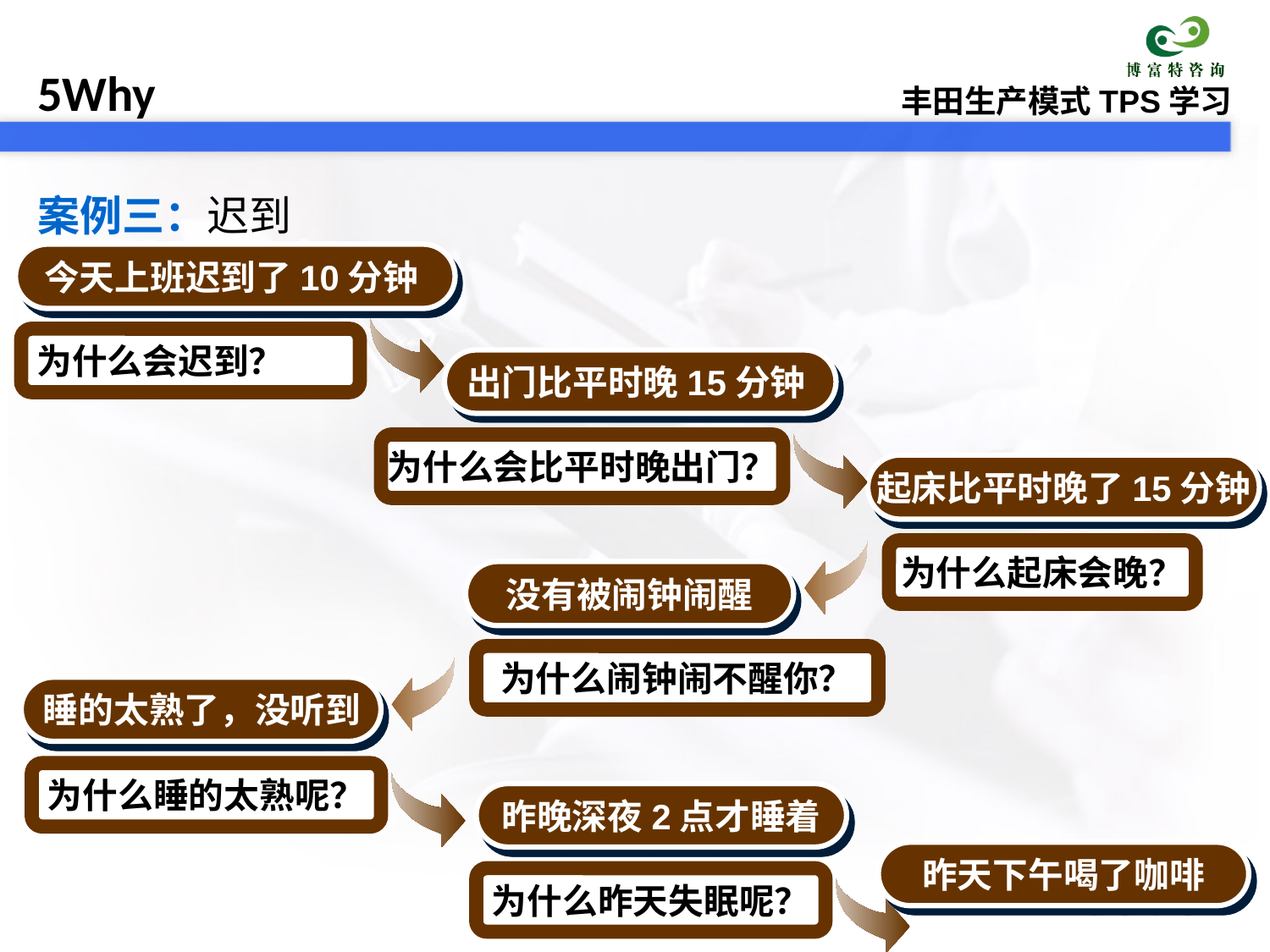

案例三：迟到

今天上班迟到了10分钟

为什么会迟到？
出门比平时晚15分钟
为什么会比平时晚出门？

起床比平时晚了15分钟

为什么起床会晚？
没有被闹钟闹醒
为什么闹钟闹不醒你？

睡的太熟了，没听到
为什么睡的太熟呢？

昨晚深夜2点才睡着
昨天下午喝了咖啡
为什么昨天失眠呢？